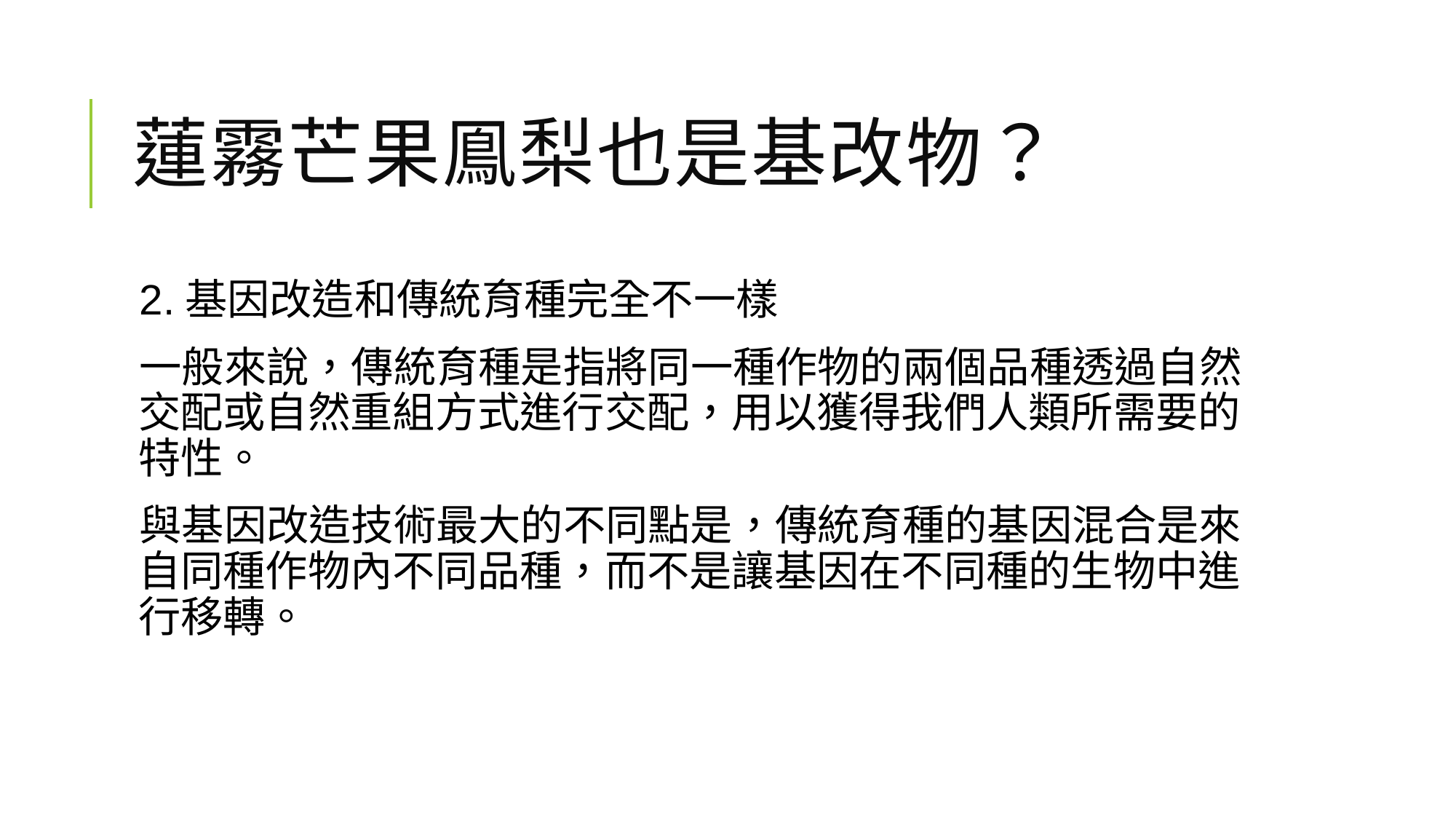

# 蓮霧芒果鳯梨也是基改物？
2.基因改造和傳統育種完全不一樣
一般來說，傳統育種是指將同一種作物的兩個品種透過自然交配或自然重組方式進行交配，用以獲得我們人類所需要的特性。
與基因改造技術最大的不同點是，傳統育種的基因混合是來自同種作物內不同品種，而不是讓基因在不同種的生物中進行移轉。